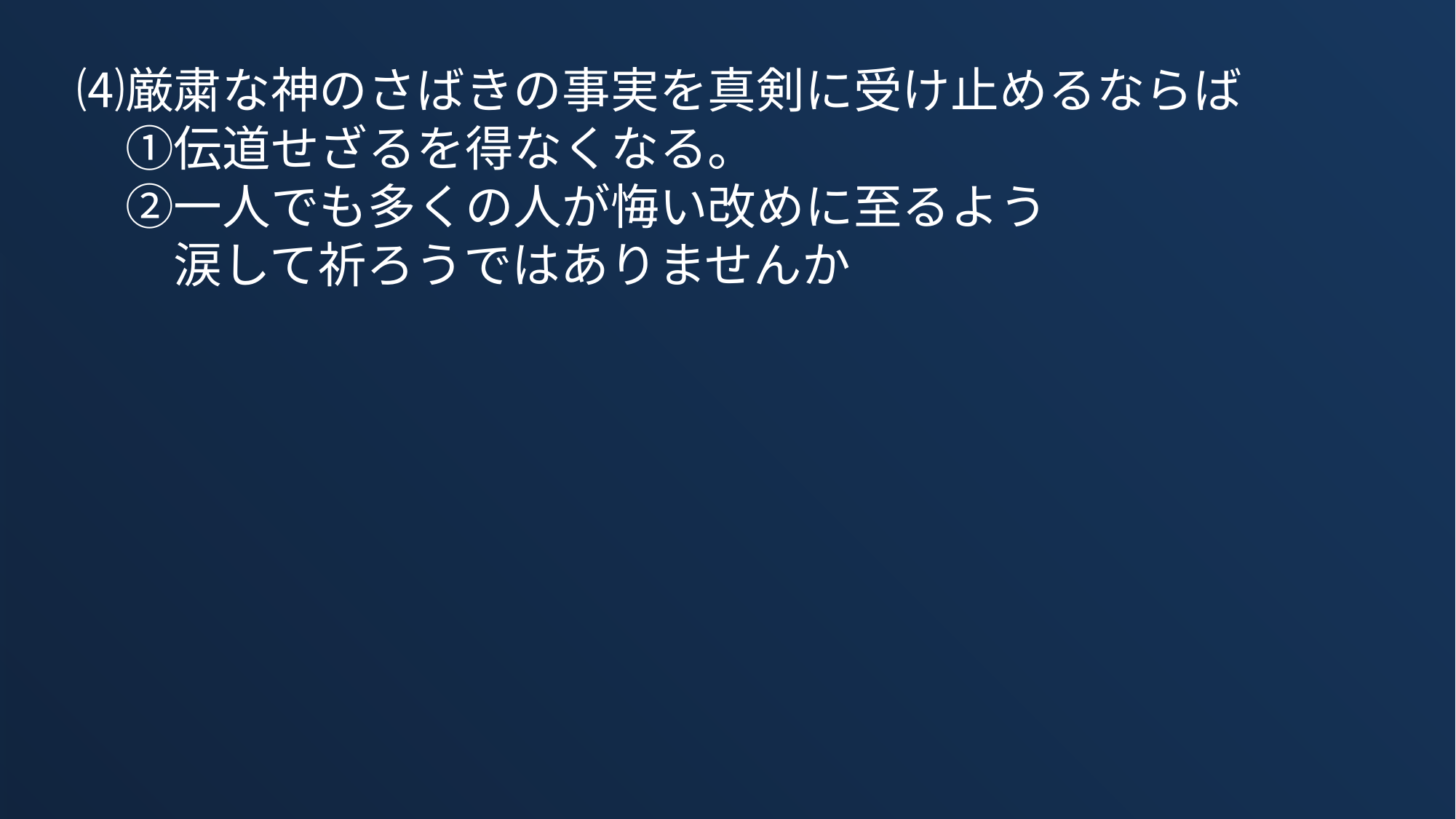

⑷厳粛な神のさばきの事実を真剣に受け止めるならば
　　➀伝道せざるを得なくなる。
　　②一人でも多くの人が悔い改めに至るよう
　　　涙して祈ろうではありませんか